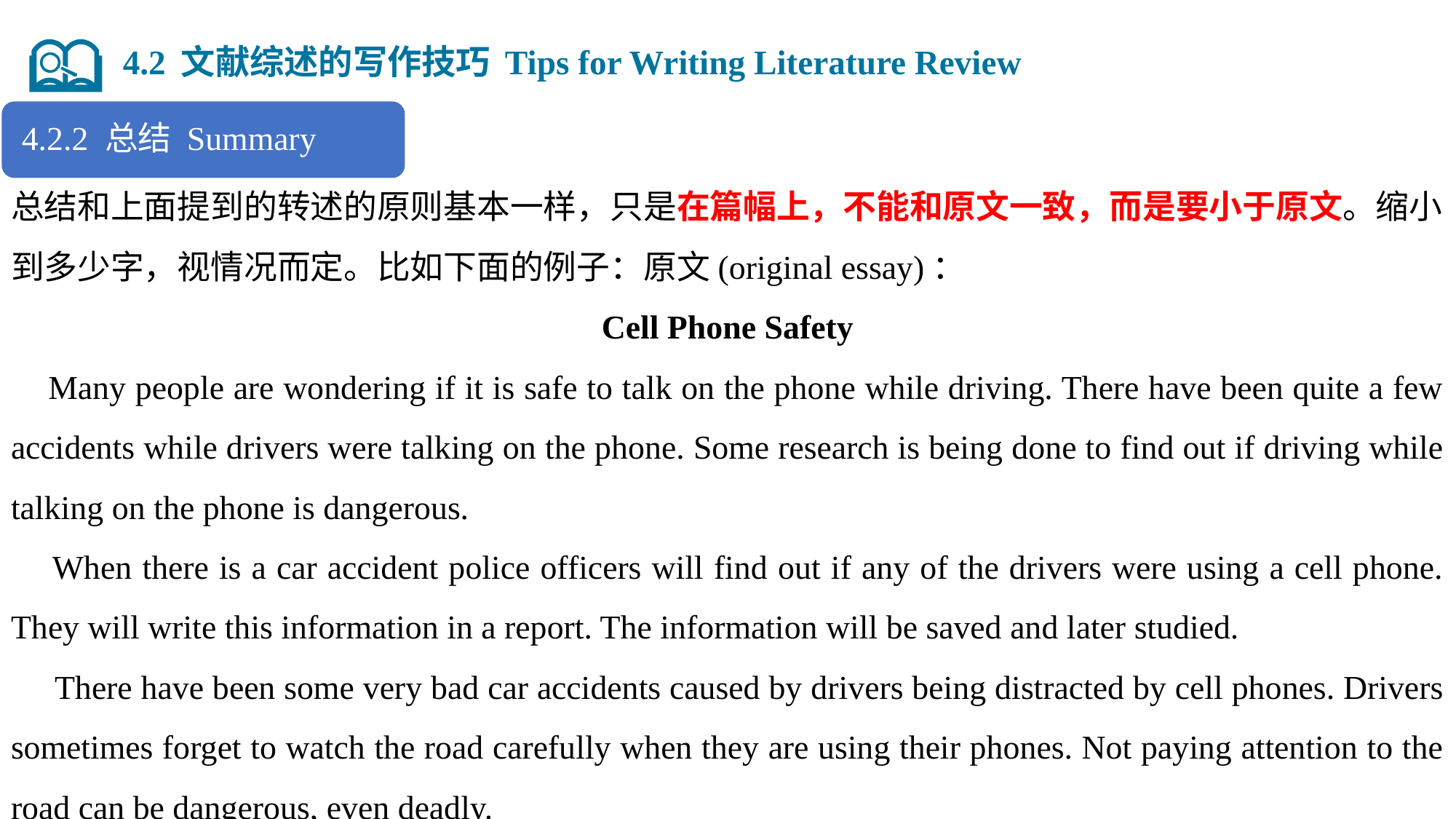

4.2 文献综述的写作技巧 Tips for Writing Literature Review
4.2.2 总结 Summary

总结和上面提到的转述的原则基本一样，只是在篇幅上，不能和原文一致，而是要小于原文。缩小到多少字，视情况而定。比如下面的例子：原文(original essay)：
Cell Phone Safety
    Many people are wondering if it is safe to talk on the phone while driving. There have been quite a few accidents while drivers were talking on the phone. Some research is being done to find out if driving while talking on the phone is dangerous.
    When there is a car accident police officers will find out if any of the drivers were using a cell phone. They will write this information in a report. The information will be saved and later studied.
     There have been some very bad car accidents caused by drivers being distracted by cell phones. Drivers sometimes forget to watch the road carefully when they are using their phones. Not paying attention to the road can be dangerous, even deadly.